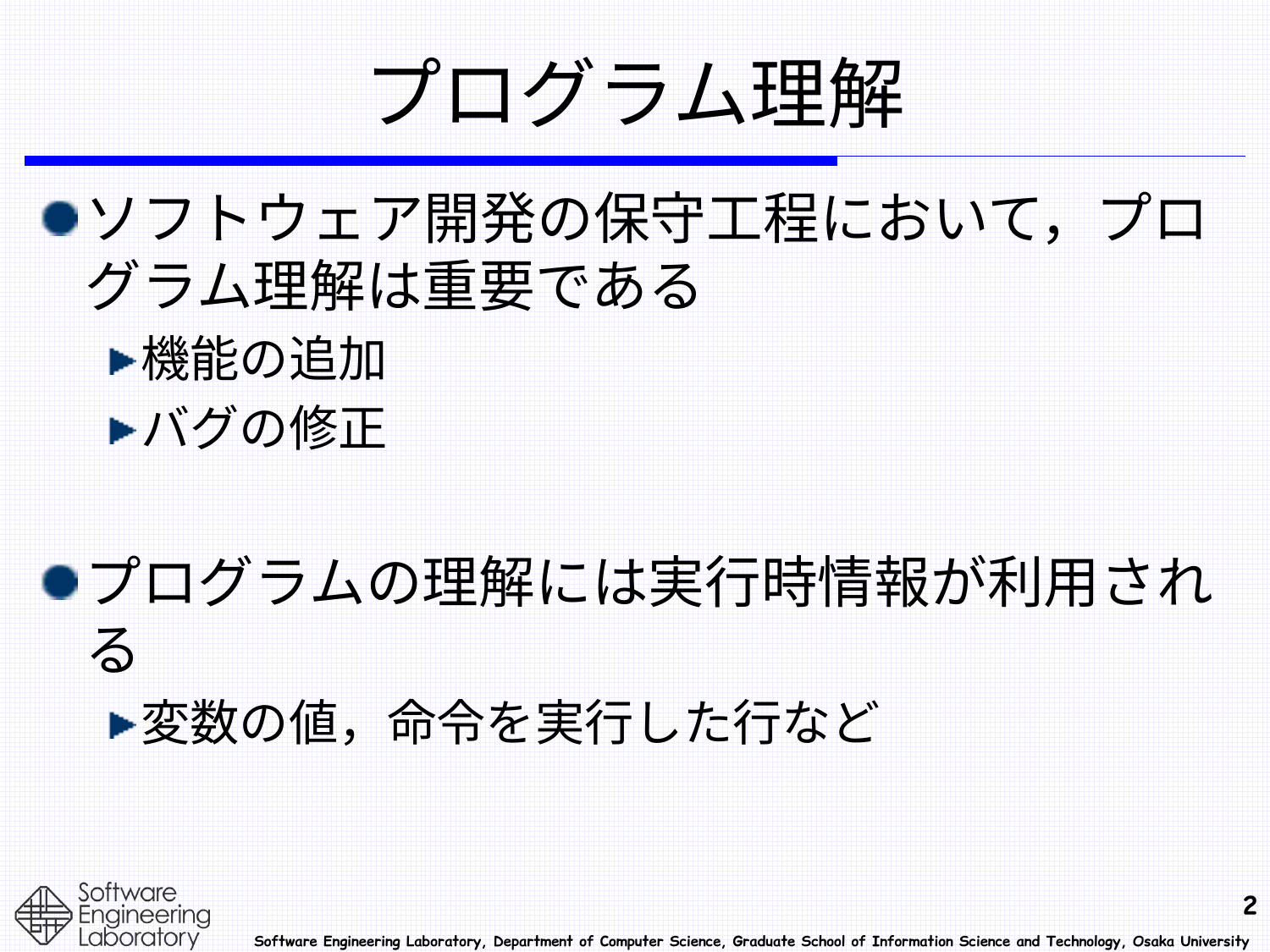

# プログラム理解
ソフトウェア開発の保守工程において，プログラム理解は重要である
機能の追加
バグの修正

プログラムの理解には実行時情報が利用される
変数の値，命令を実行した行など